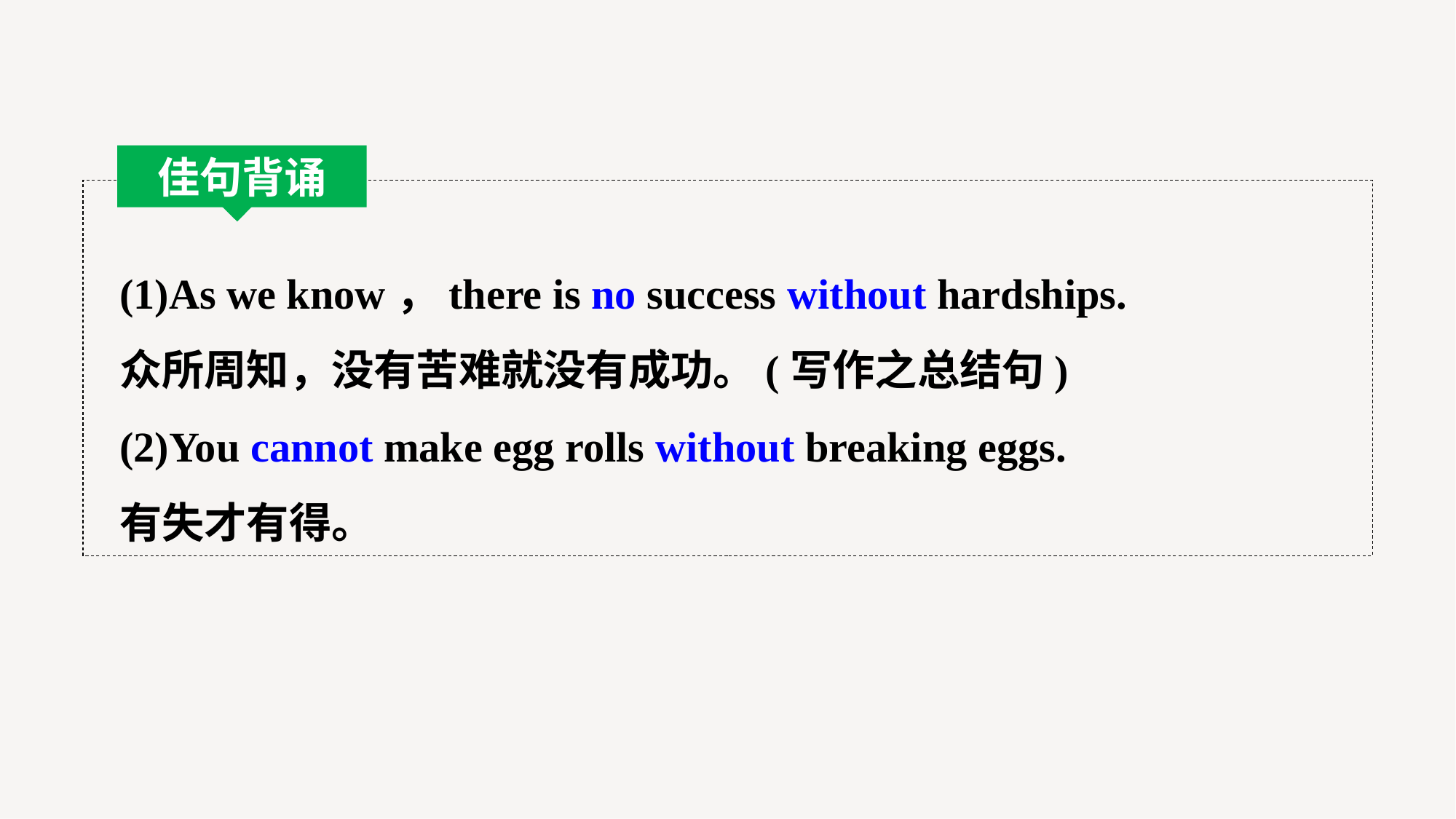

佳句背诵

(1)As we know，there is no success without hardships.
众所周知，没有苦难就没有成功。(写作之总结句)
(2)You cannot make egg rolls without breaking eggs.
有失才有得。